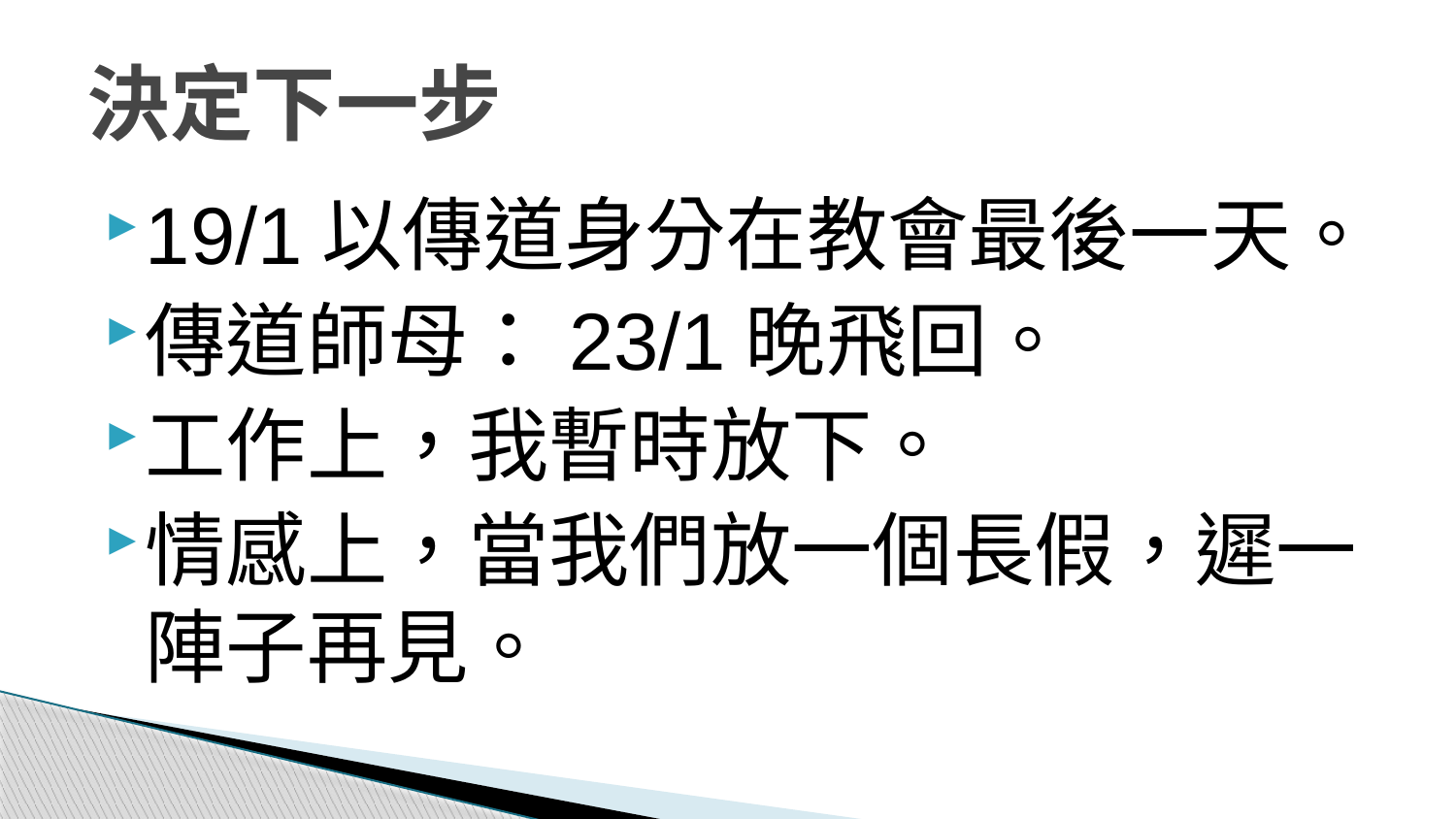

# 決定下一步
19/1以傳道身分在教會最後一天。
傳道師母：23/1晚飛回。
工作上，我暫時放下。
情感上，當我們放一個長假，遲一陣子再見。